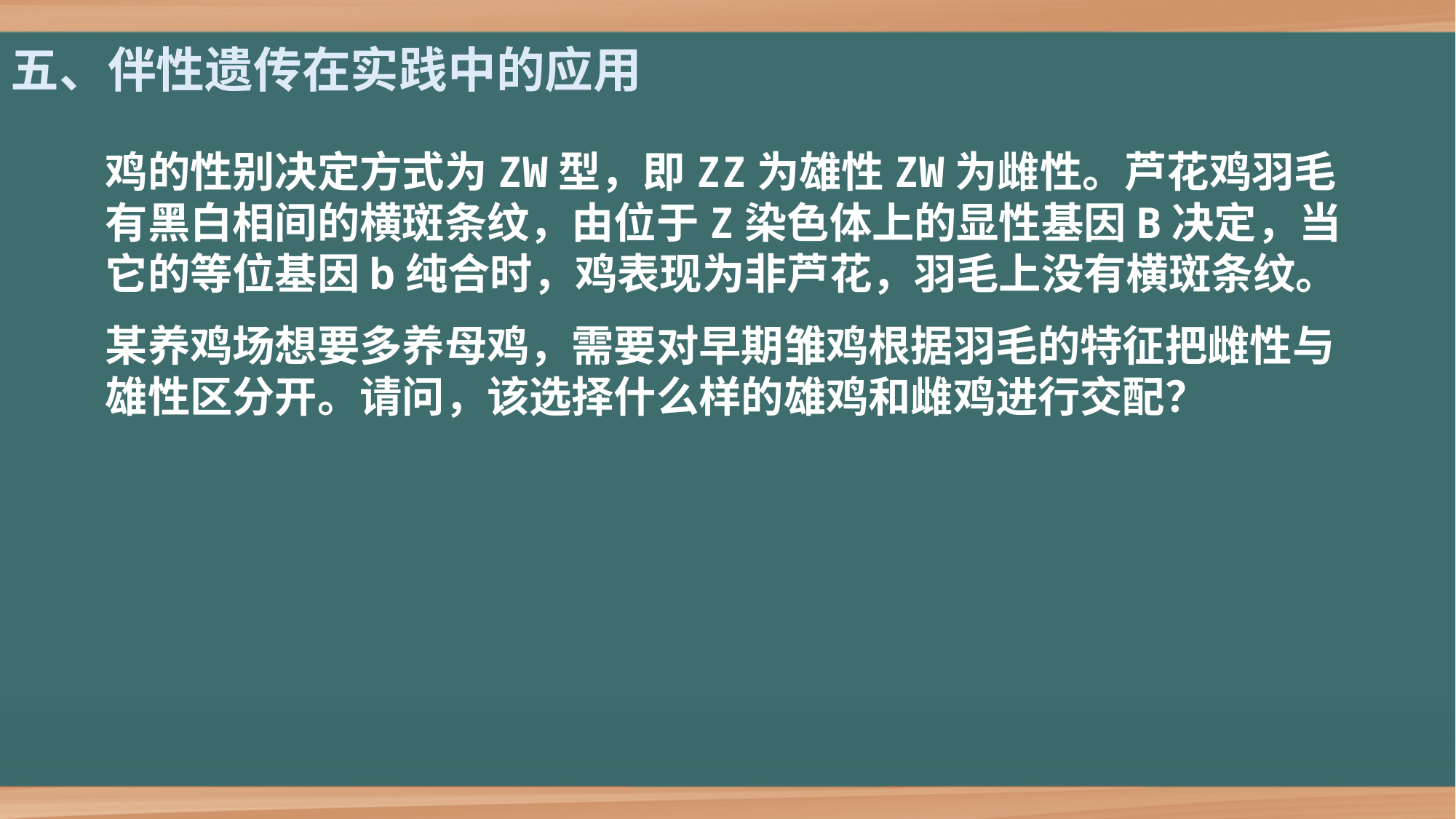

五、伴性遗传在实践中的应用
鸡的性别决定方式为ZW型，即ZZ为雄性ZW为雌性。芦花鸡羽毛有黑白相间的横斑条纹，由位于Z染色体上的显性基因B决定，当它的等位基因b纯合时，鸡表现为非芦花，羽毛上没有横斑条纹。
某养鸡场想要多养母鸡，需要对早期雏鸡根据羽毛的特征把雌性与雄性区分开。请问，该选择什么样的雄鸡和雌鸡进行交配？